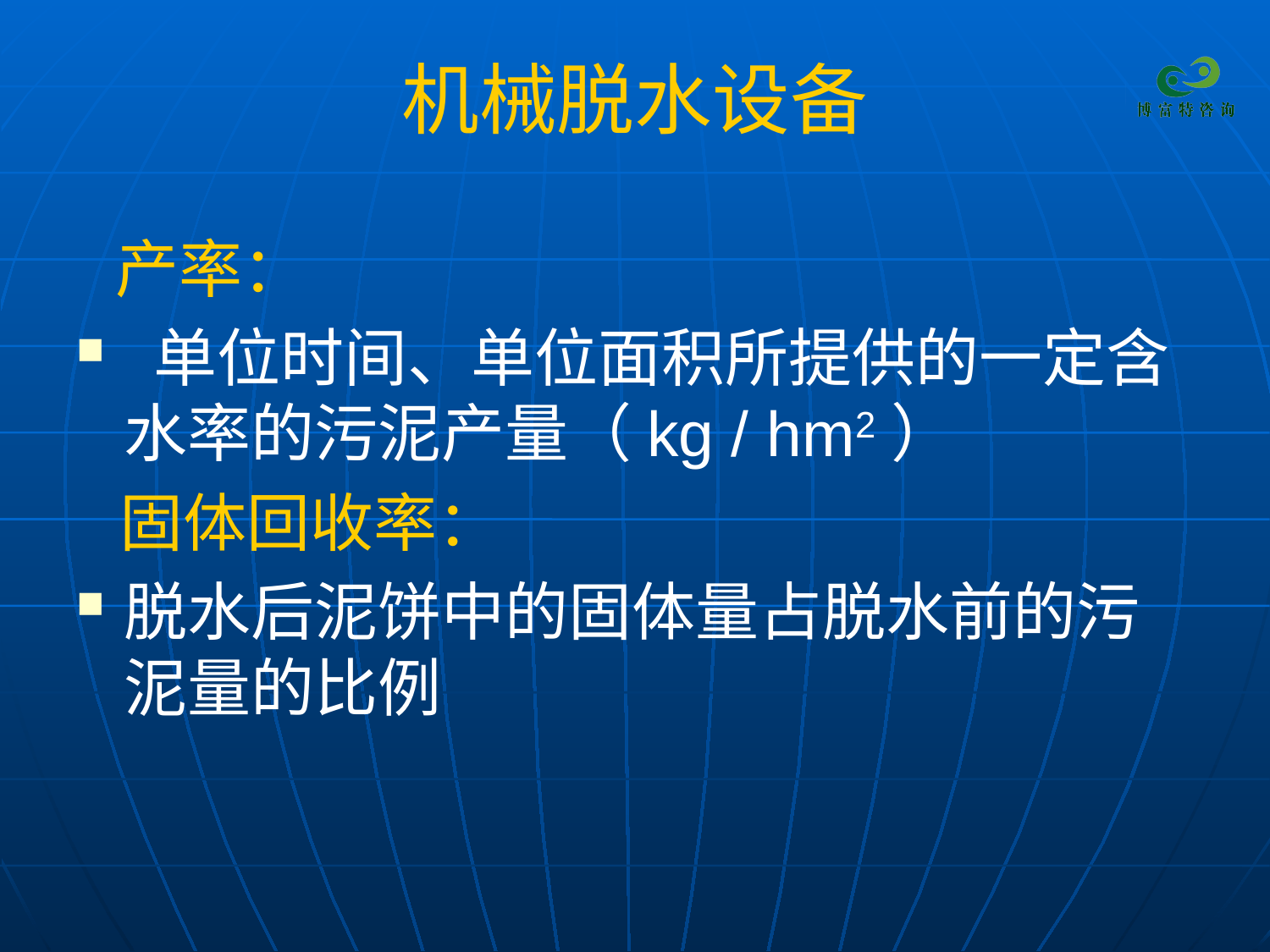

# 机械脱水设备
  产率：
 单位时间、单位面积所提供的一定含水率的污泥产量（kg / hm2）
  固体回收率：
脱水后泥饼中的固体量占脱水前的污泥量的比例